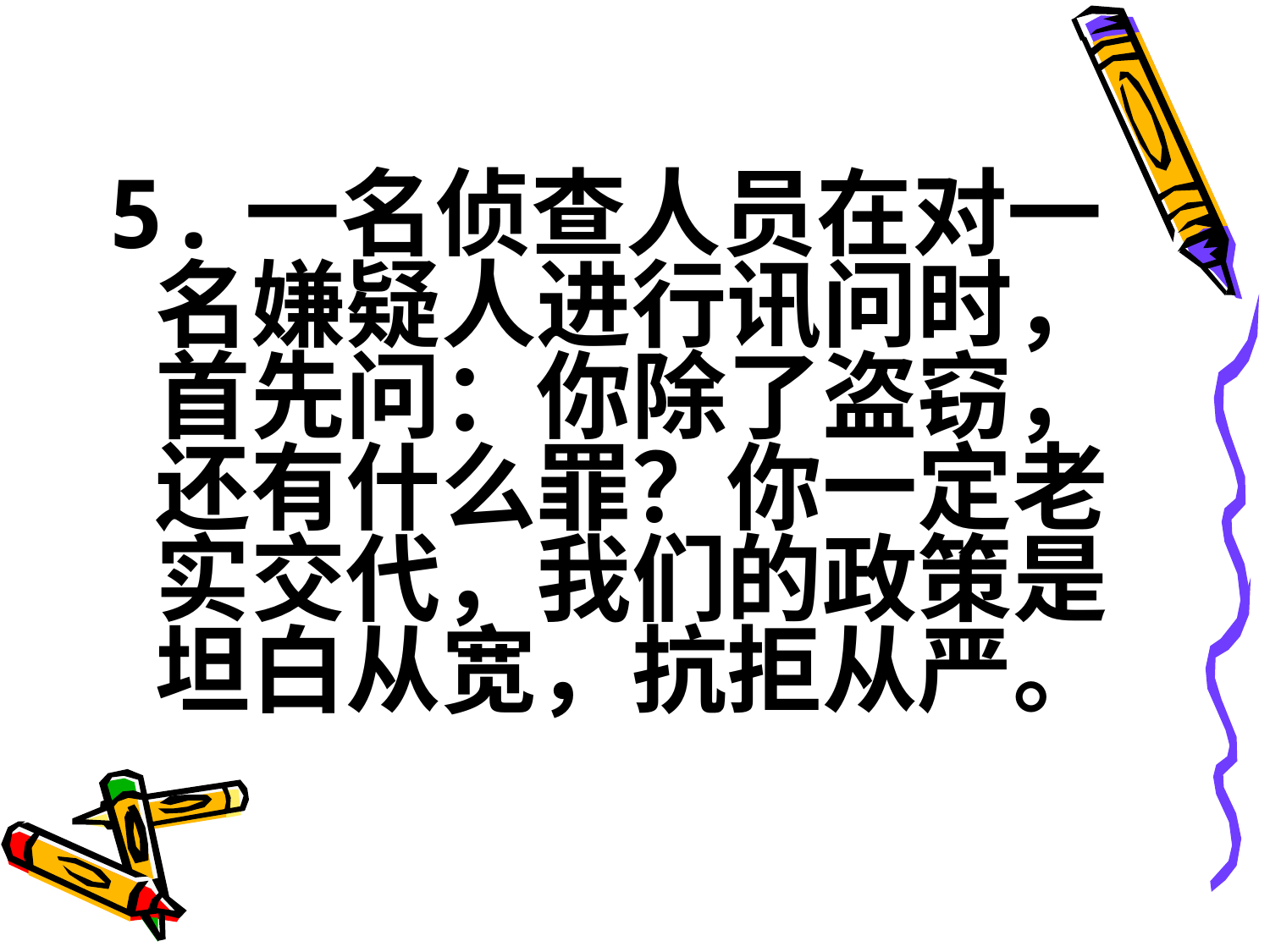

5.一名侦查人员在对一名嫌疑人进行讯问时，首先问：你除了盗窃，还有什么罪？你一定老实交代，我们的政策是坦白从宽，抗拒从严。